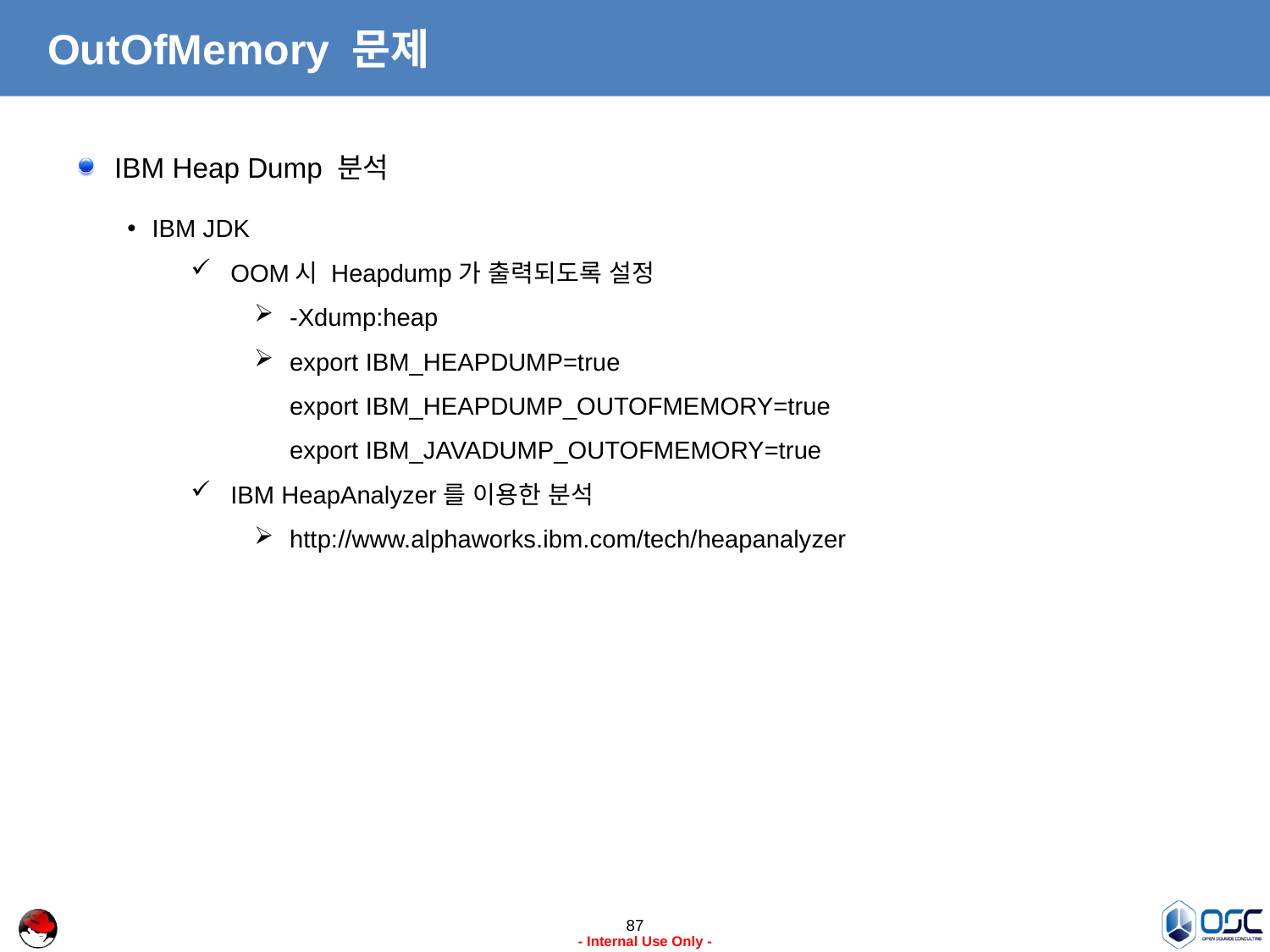

# OutOfMemory 문제
IBM Heap Dump 분석
IBM JDK
OOM시 Heapdump가 출력되도록 설정
-Xdump:heap
export IBM_HEAPDUMP=true
export IBM_HEAPDUMP_OUTOFMEMORY=true
export IBM_JAVADUMP_OUTOFMEMORY=true
IBM HeapAnalyzer를 이용한 분석
http://www.alphaworks.ibm.com/tech/heapanalyzer